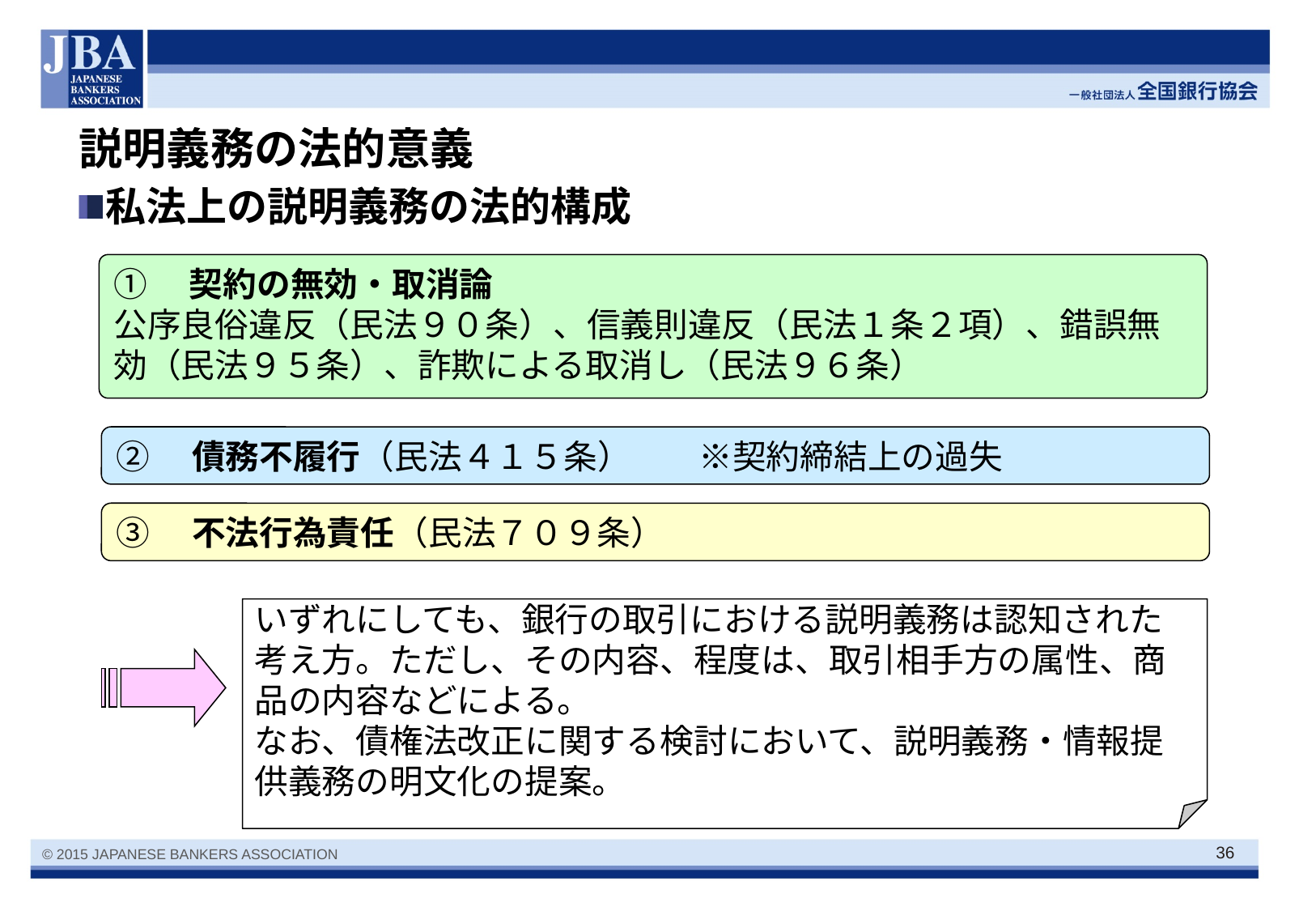

# 説明義務の法的意義
私法上の説明義務の法的構成
①　契約の無効・取消論
公序良俗違反（民法９０条）、信義則違反（民法１条２項）、錯誤無効（民法９５条）、詐欺による取消し（民法９６条）
②　債務不履行（民法４１５条）　　※契約締結上の過失
③　不法行為責任（民法７０９条）
いずれにしても、銀行の取引における説明義務は認知された考え方。ただし、その内容、程度は、取引相手方の属性、商品の内容などによる。
なお、債権法改正に関する検討において、説明義務・情報提供義務の明文化の提案。